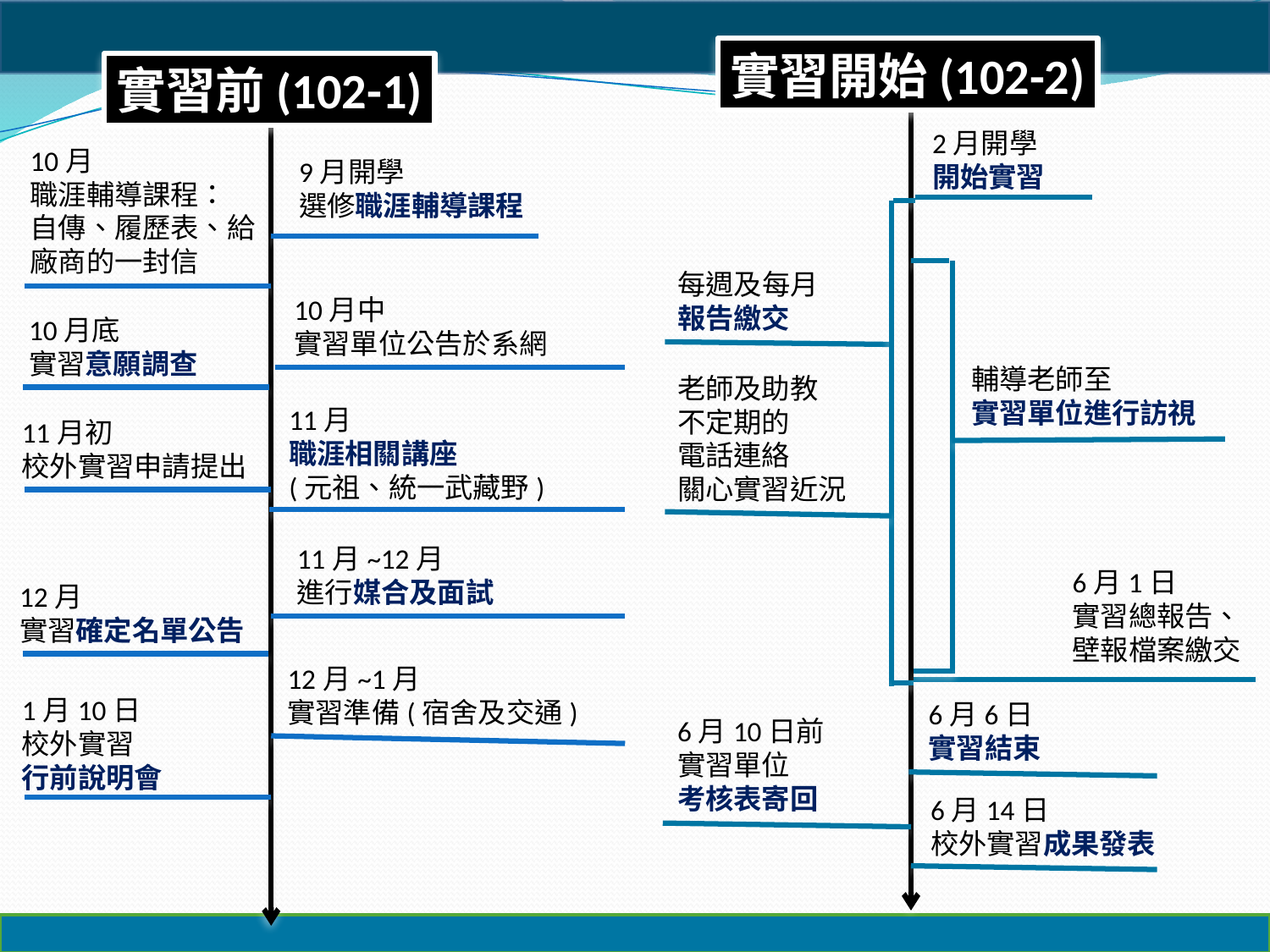

實習開始(102-2)
實習前(102-1)
2月開學
開始實習
10月
職涯輔導課程：
自傳、履歷表、給廠商的一封信
9月開學
選修職涯輔導課程
每週及每月
報告繳交
10月中
實習單位公告於系網
10月底
實習意願調查
輔導老師至
實習單位進行訪視
老師及助教
不定期的
電話連絡
關心實習近況
11月
職涯相關講座
(元祖、統一武藏野)
11月初
校外實習申請提出
11月~12月
進行媒合及面試
6月1日
實習總報告、
壁報檔案繳交
12月
實習確定名單公告
12月~1月
實習準備(宿舍及交通)
1月10日
校外實習
行前說明會
6月6日
實習結束
6月10日前
實習單位
考核表寄回
6月14日
校外實習成果發表